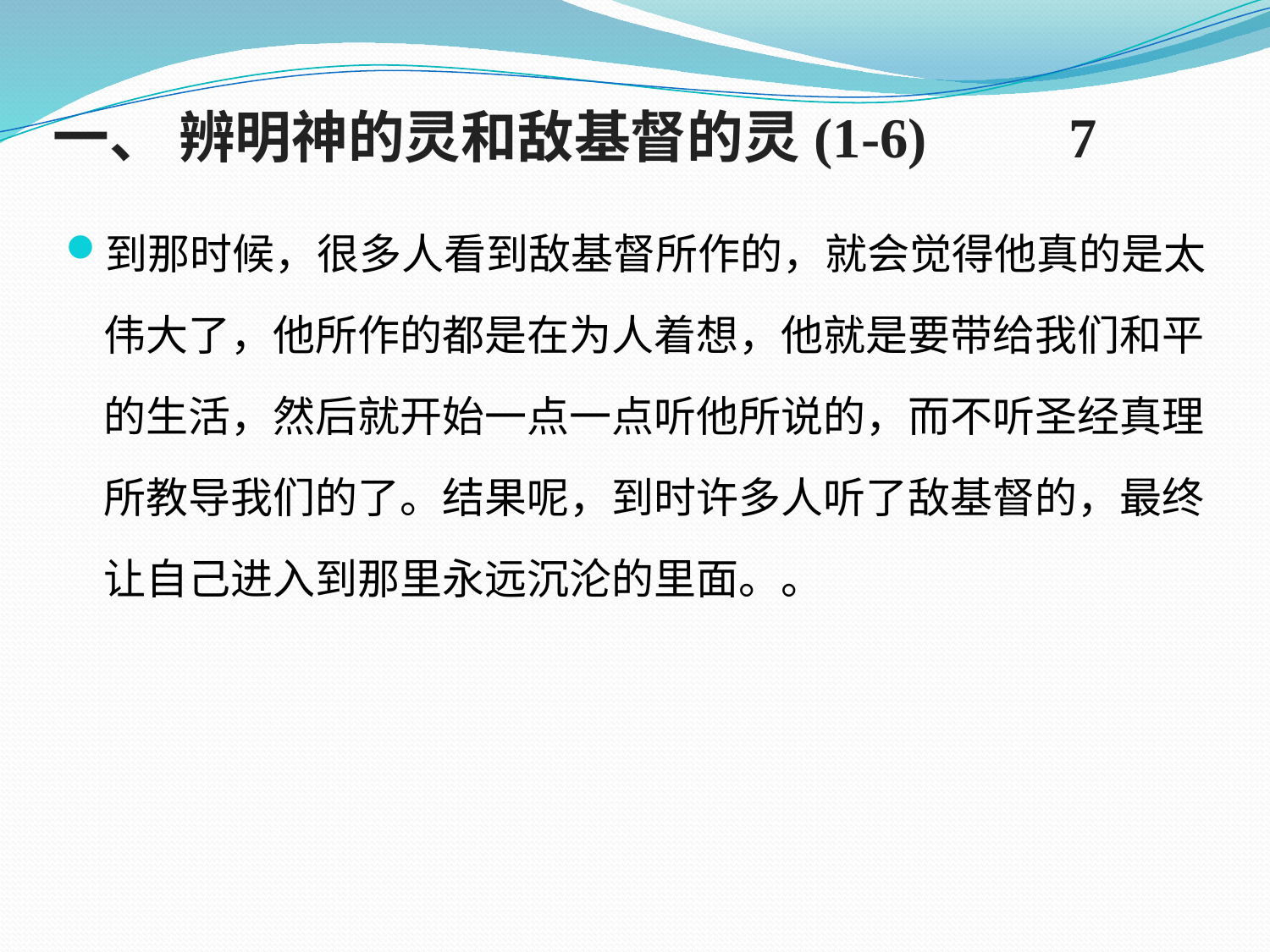

# 一、 辨明神的灵和敌基督的灵(1-6)          7
到那时候，很多人看到敌基督所作的，就会觉得他真的是太伟大了，他所作的都是在为人着想，他就是要带给我们和平的生活，然后就开始一点一点听他所说的，而不听圣经真理所教导我们的了。结果呢，到时许多人听了敌基督的，最终让自己进入到那里永远沉沦的里面。。